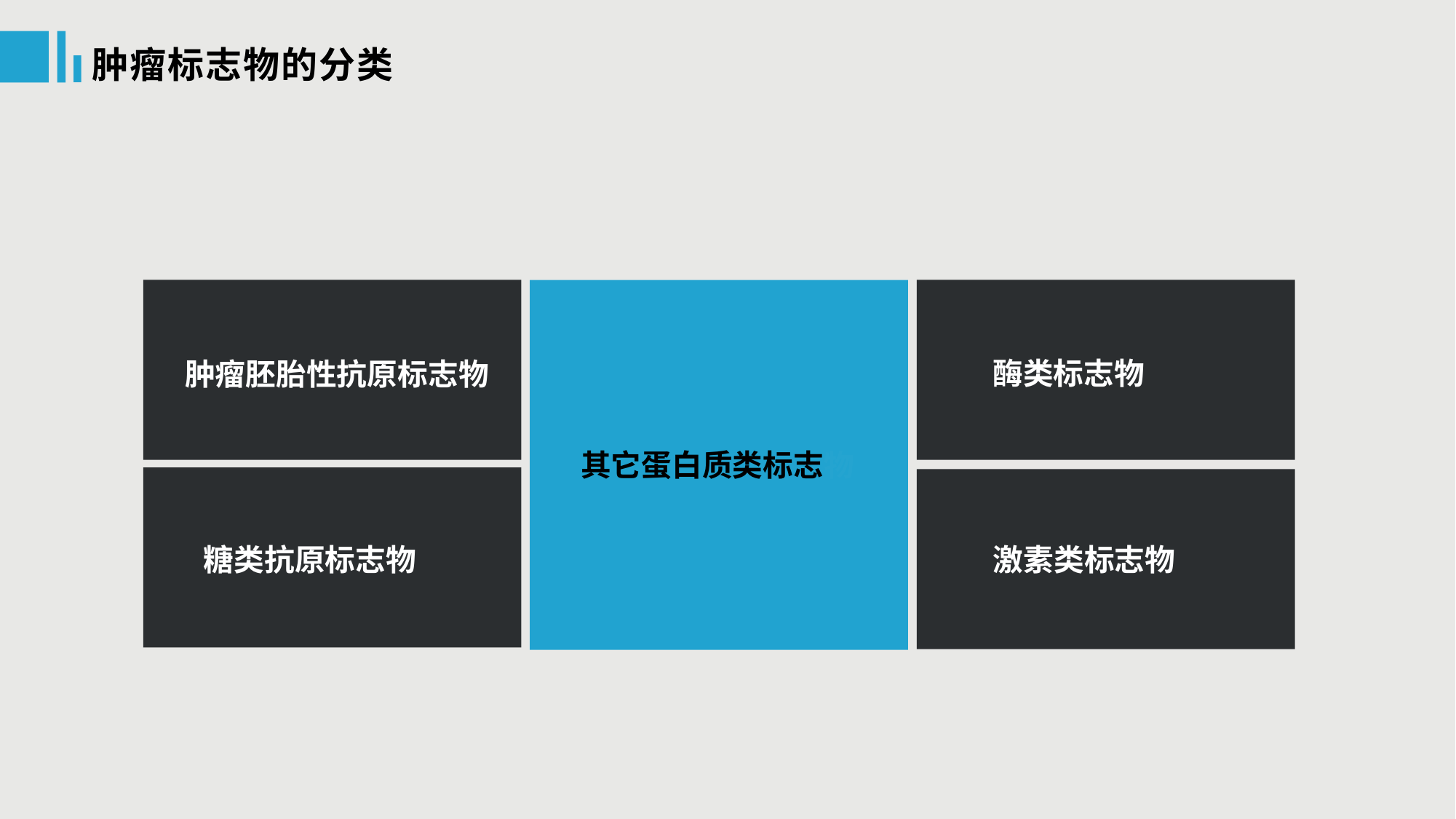

肿瘤标志物的分类

酶类标志物
肿瘤胚胎性抗原标志物
其它蛋白质类标志物

糖类抗原标志物
激素类标志物